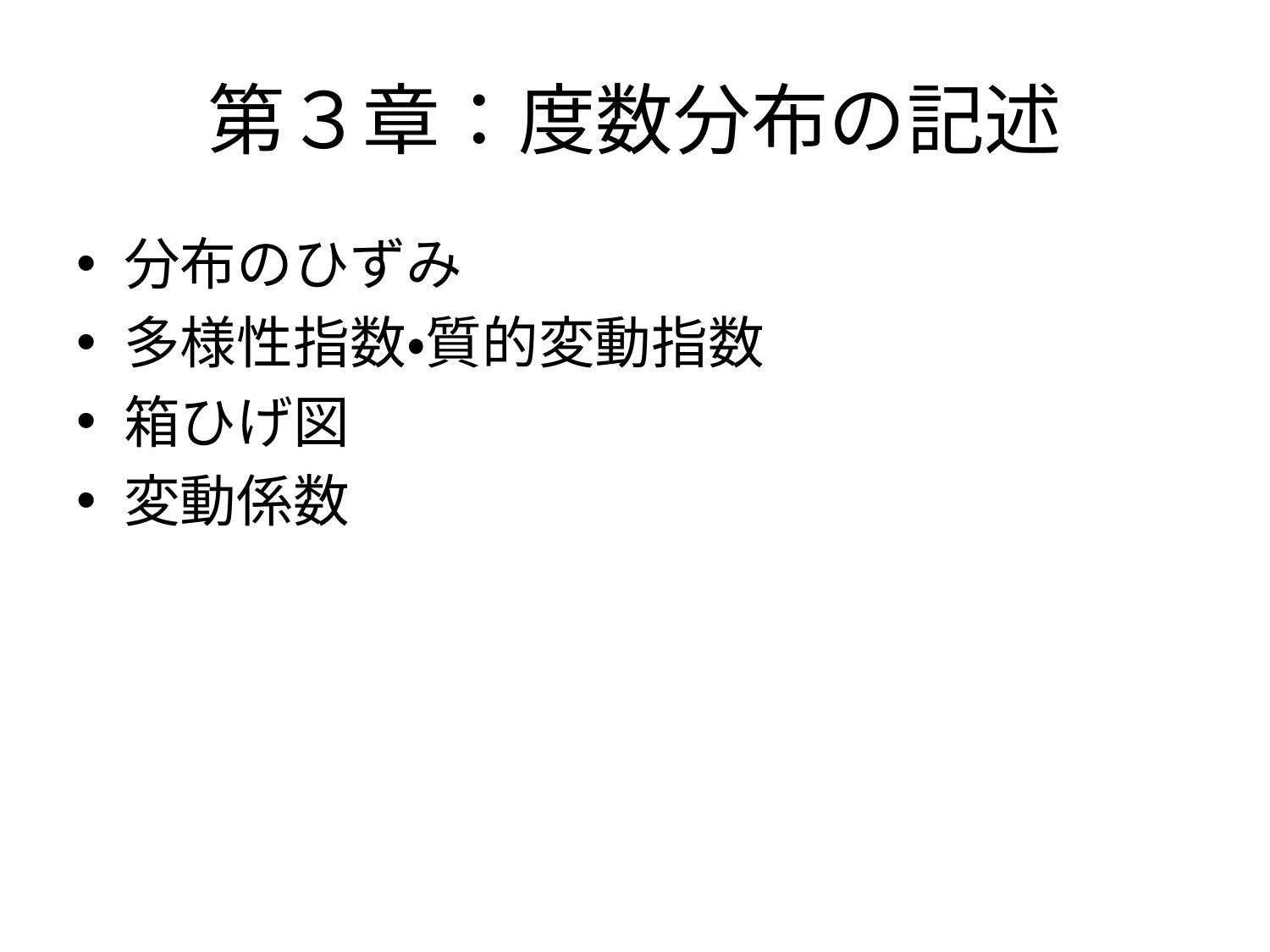

# 第３章：度数分布の記述
分布のひずみ
多様性指数・質的変動指数
箱ひげ図
変動係数